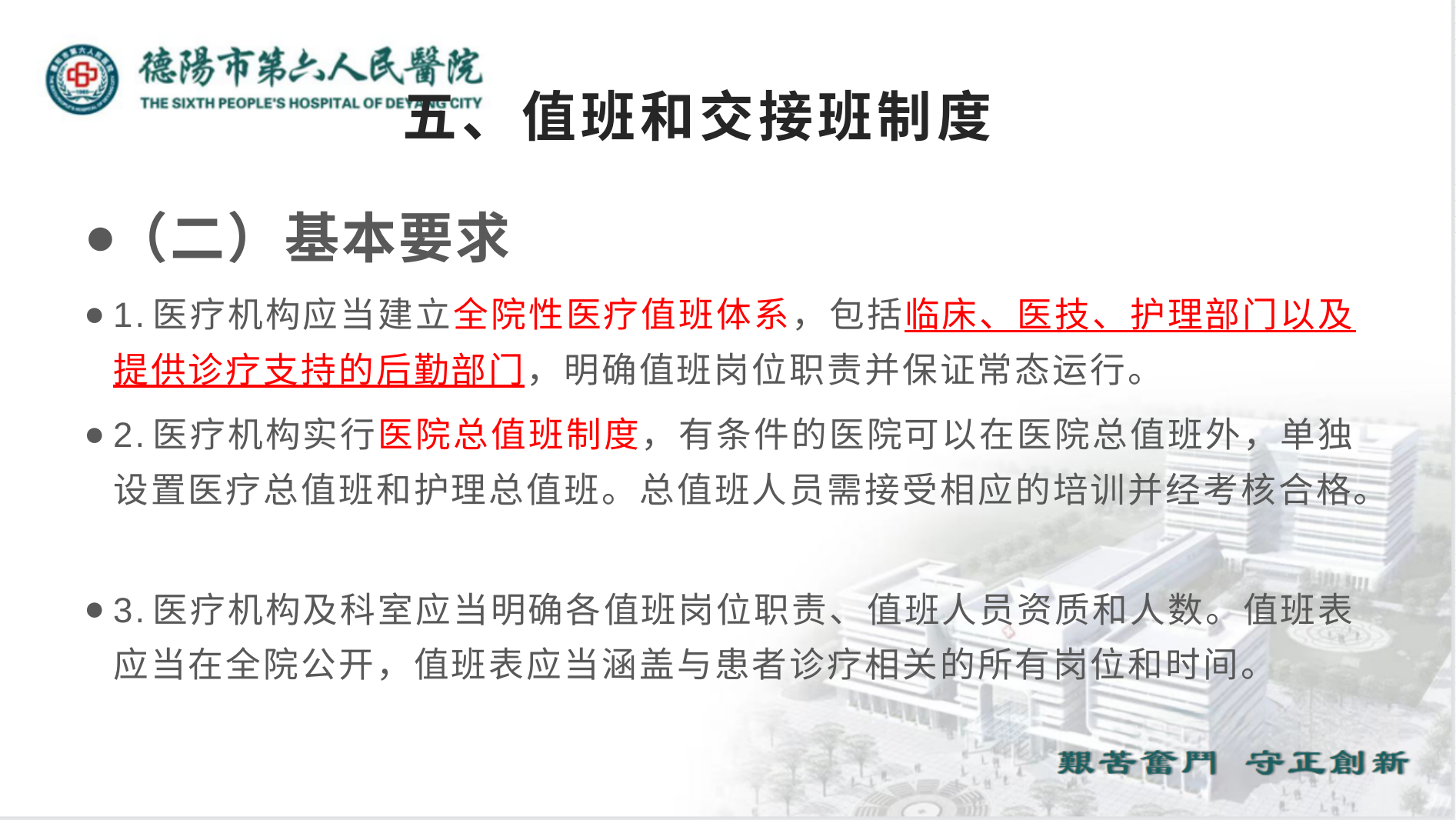

# 五、值班和交接班制度
（二）基本要求
1.医疗机构应当建立全院性医疗值班体系，包括临床、医技、护理部门以及提供诊疗支持的后勤部门，明确值班岗位职责并保证常态运行。
2.医疗机构实行医院总值班制度，有条件的医院可以在医院总值班外，单独设置医疗总值班和护理总值班。总值班人员需接受相应的培训并经考核合格。
3.医疗机构及科室应当明确各值班岗位职责、值班人员资质和人数。值班表应当在全院公开，值班表应当涵盖与患者诊疗相关的所有岗位和时间。